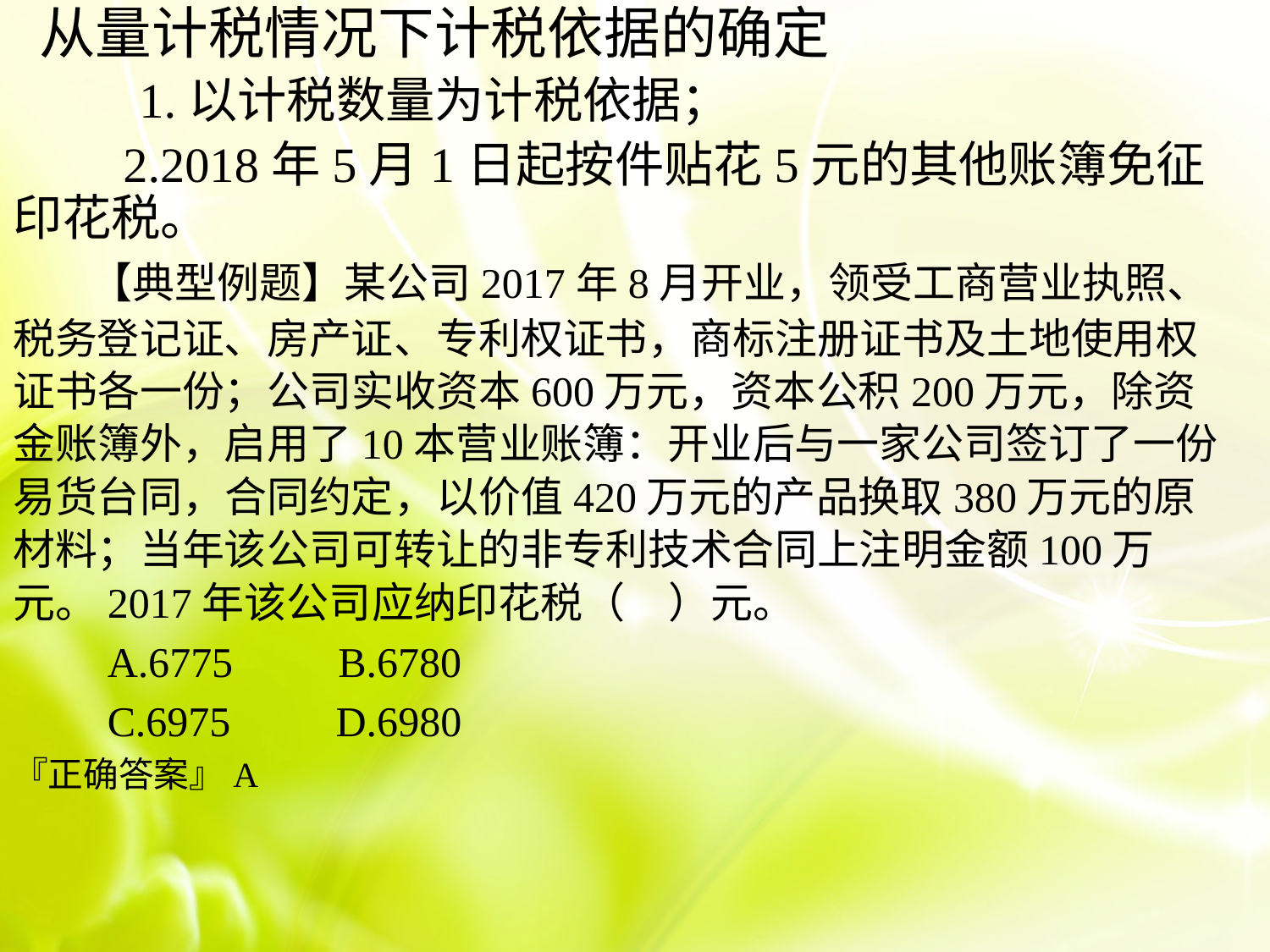

从量计税情况下计税依据的确定
　　1.以计税数量为计税依据；
　　2.2018年5月1日起按件贴花5元的其他账簿免征印花税。
     【典型例题】某公司2017年8月开业，领受工商营业执照、税务登记证、房产证、专利权证书，商标注册证书及土地使用权证书各一份；公司实收资本600万元，资本公积200万元，除资金账簿外，启用了10本营业账簿：开业后与一家公司签订了一份易货台同，合同约定，以价值420万元的产品换取380万元的原材料；当年该公司可转让的非专利技术合同上注明金额100万元。2017年该公司应纳印花税（　）元。
　　A.6775　　B.6780
　　C.6975　　D.6980
『正确答案』A